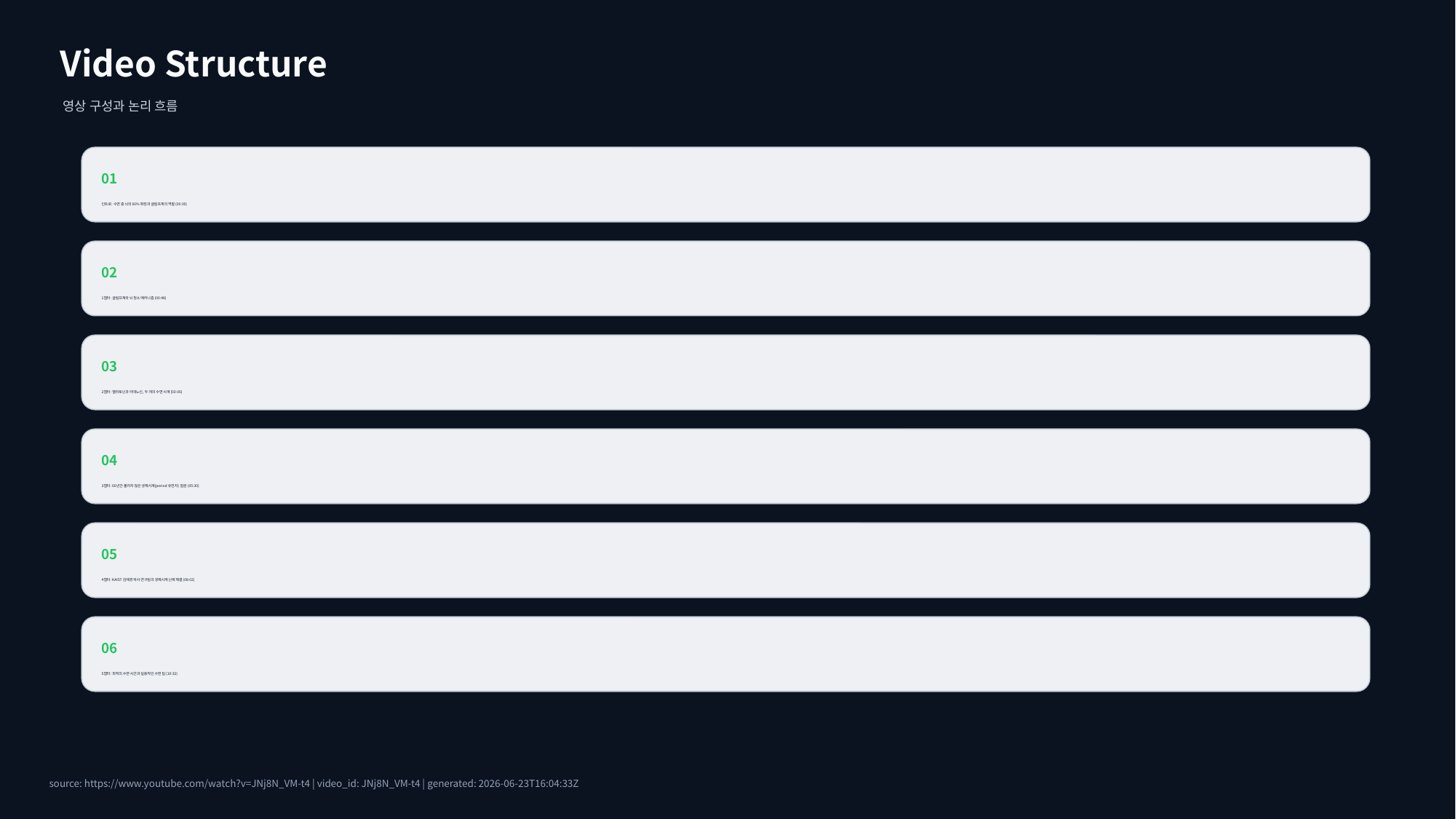

Video Structure
영상 구성과 논리 흐름

01
인트로: 수면 중 뇌의 60% 확장과 글림프계의 역할 (00:00)

02
1챕터: 글림프계와 뇌 청소 메커니즘 (00:48)

03
2챕터: 멜라토닌과 아데노신, 두 개의 수면 시계 (03:06)

04
3챕터: 60년간 풀리지 않은 생체시계(period 유전자) 질문 (05:30)

05
4챕터: KAIST 김재경 박사 연구팀의 생체시계 난제 해결 (08:02)

06
5챕터: 최적의 수면 시간과 실용적인 수면 팁 (10:32)
source: https://www.youtube.com/watch?v=JNj8N_VM-t4 | video_id: JNj8N_VM-t4 | generated: 2026-06-23T16:04:33Z